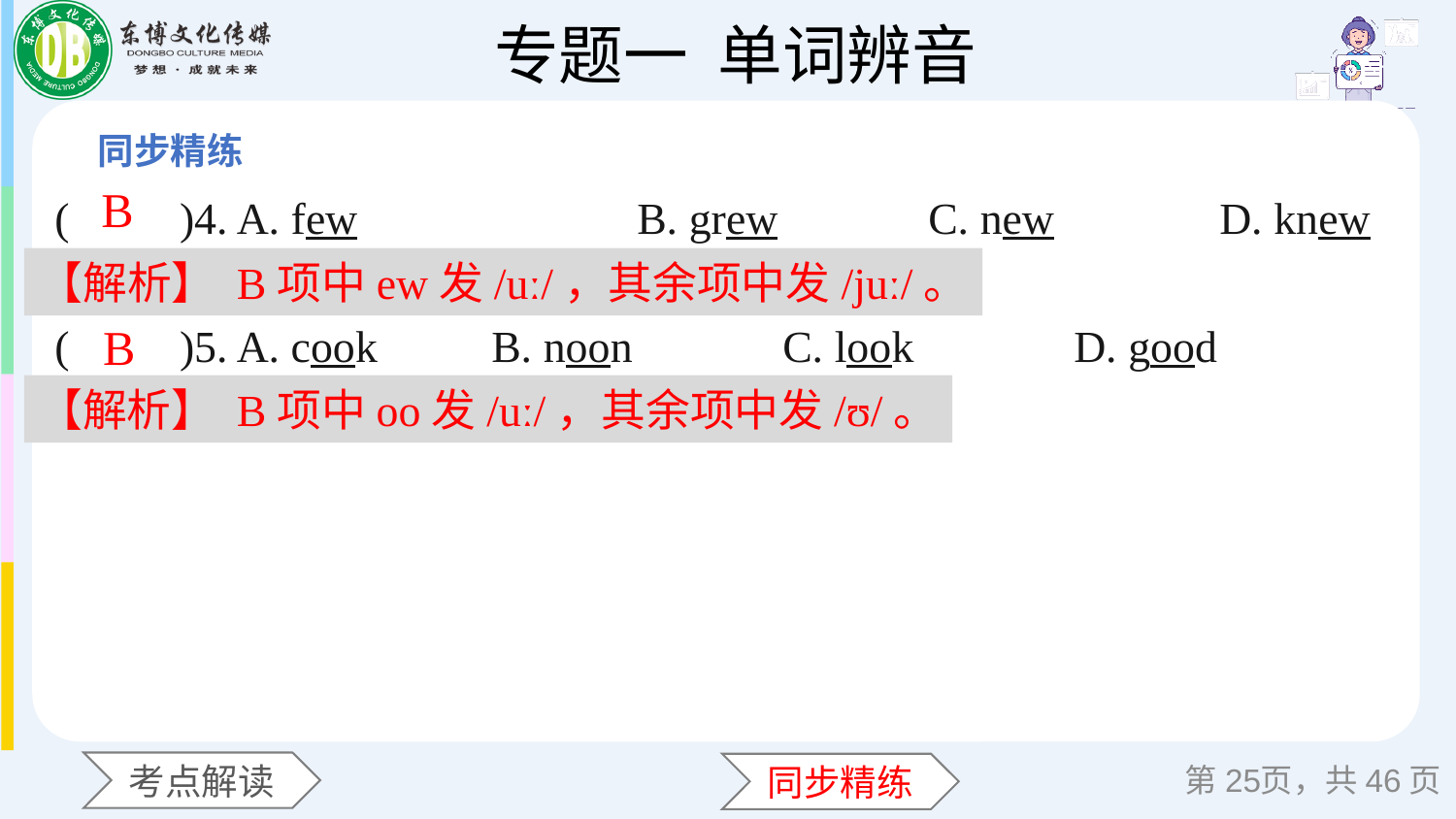

(　　)4. A. few		B. grew		C. new		D. knew

(　　)5. A. cook	B. noon		C. look		D. good

B
【解析】 B项中ew发/uː/，其余项中发/juː/。
B
【解析】 B项中oo发/uː/，其余项中发/ʊ/。
第25页，共46页